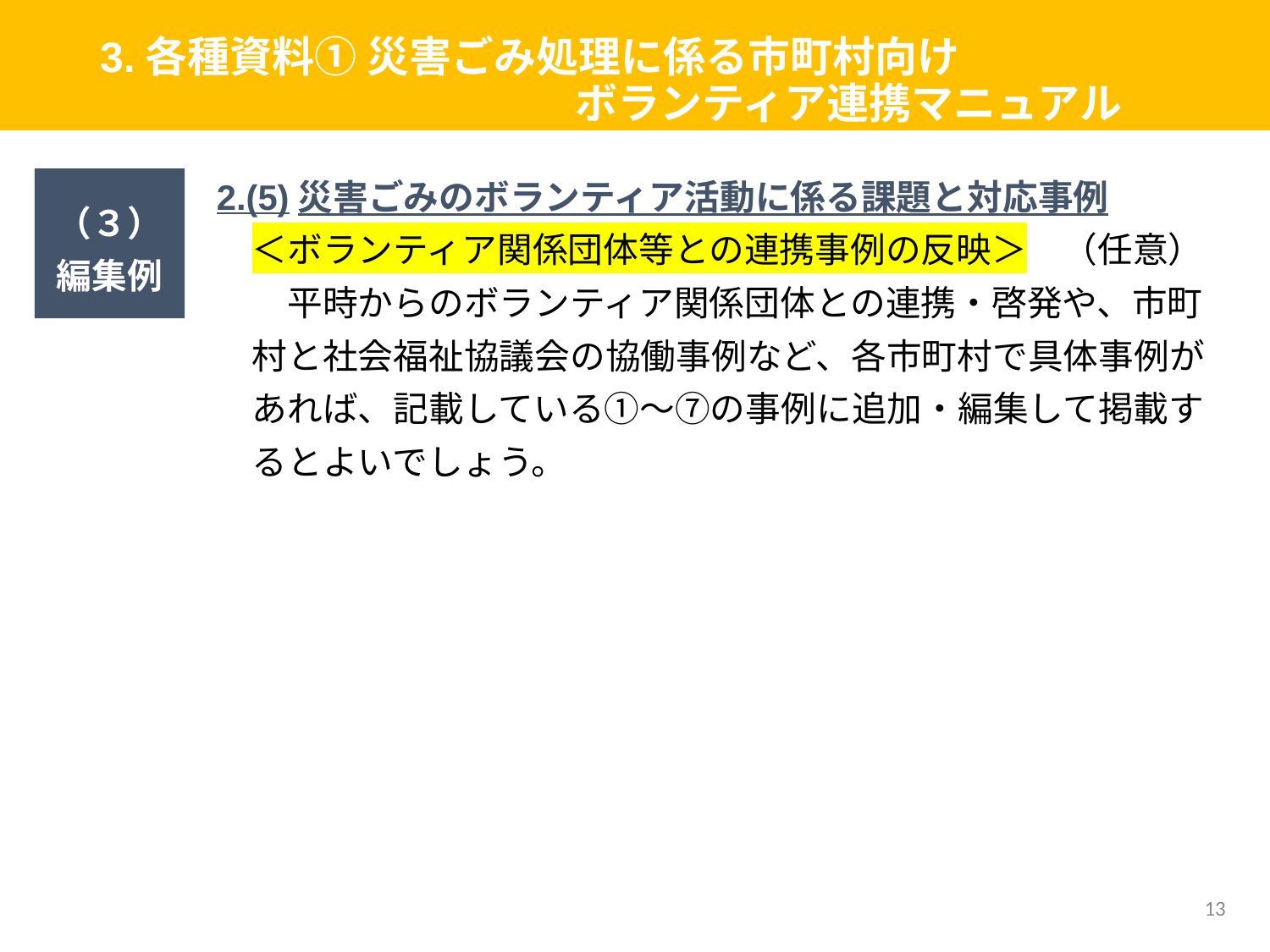

# 3.各種資料① 災害ごみ処理に係る市町村向け 　　　　　　 　　　　　ボランティア連携マニュアル
（３）
編集例
2.(5)災害ごみのボランティア活動に係る課題と対応事例
　＜ボランティア関係団体等との連携事例の反映＞　（任意）
　　平時からのボランティア関係団体との連携・啓発や、市町
　村と社会福祉協議会の協働事例など、各市町村で具体事例が
　あれば、記載している①～⑦の事例に追加・編集して掲載す
　るとよいでしょう。

13